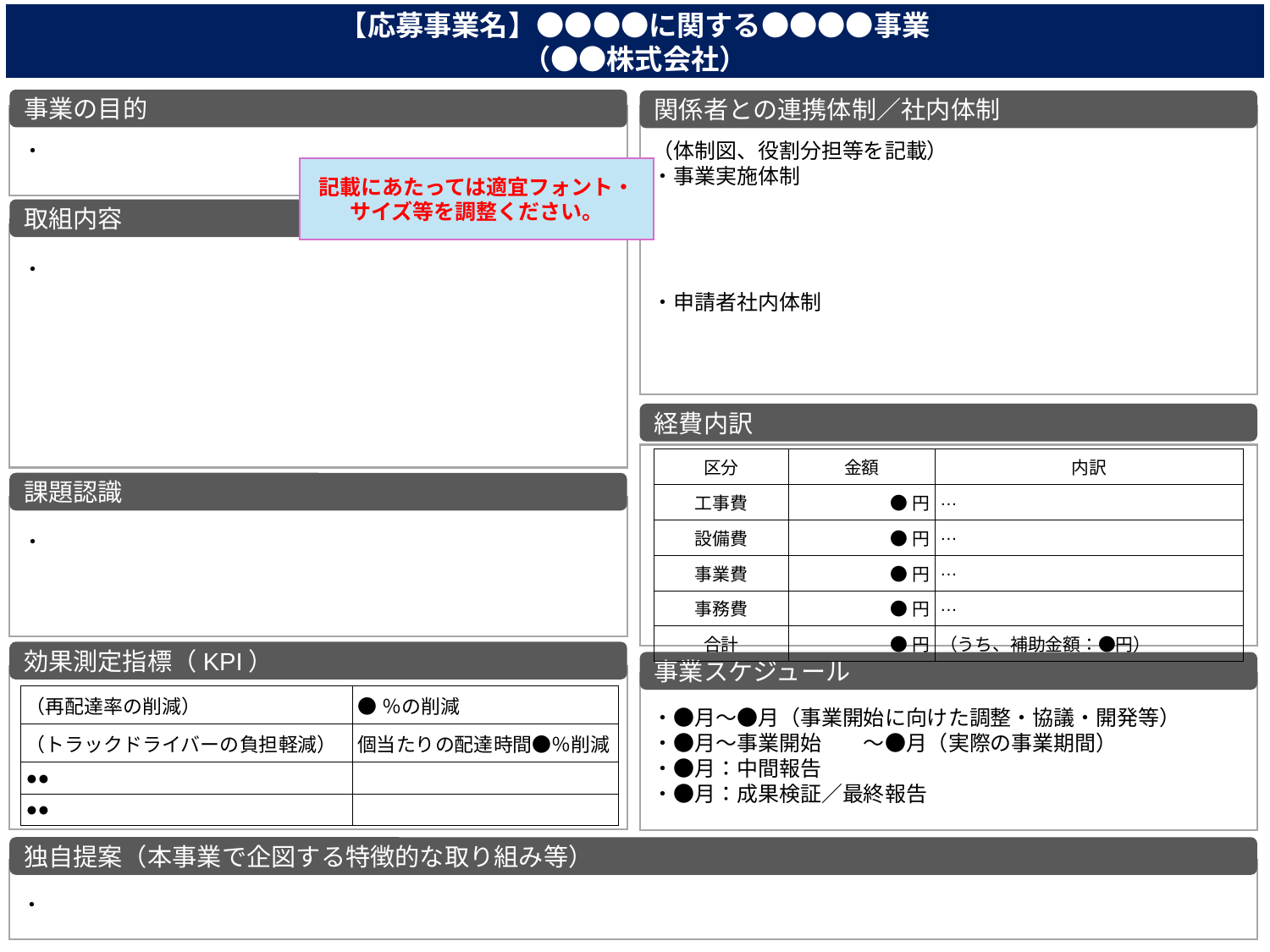

【応募事業名】●●●●に関する●●●●事業
（●●株式会社）
事業の目的
関係者との連携体制／社内体制

・

（体制図、役割分担等を記載）
・事業実施体制

・申請者社内体制

記載にあたっては適宜フォント・サイズ等を調整ください。
取組内容

・
経費内訳

| 区分 | 金額 | 内訳 |
| --- | --- | --- |
| 工事費 | ●円 | … |
| 設備費 | ●円 | … |
| 事業費 | ●円 | … |
| 事務費 | ●円 | … |
| 合計 | ●円 | （うち、補助金額：●円） |
課題認識

・
効果測定指標（KPI）
事業スケジュール

・●月～●月（事業開始に向けた調整・協議・開発等）
・●月～事業開始　　～●月（実際の事業期間）
・●月：中間報告
・●月：成果検証／最終報告
| （再配達率の削減） | ●％の削減 |
| --- | --- |
| （トラックドライバーの負担軽減） | 個当たりの配達時間●％削減 |
| ●● |  |
| ●● |  |
独自提案（本事業で企図する特徴的な取り組み等）

・